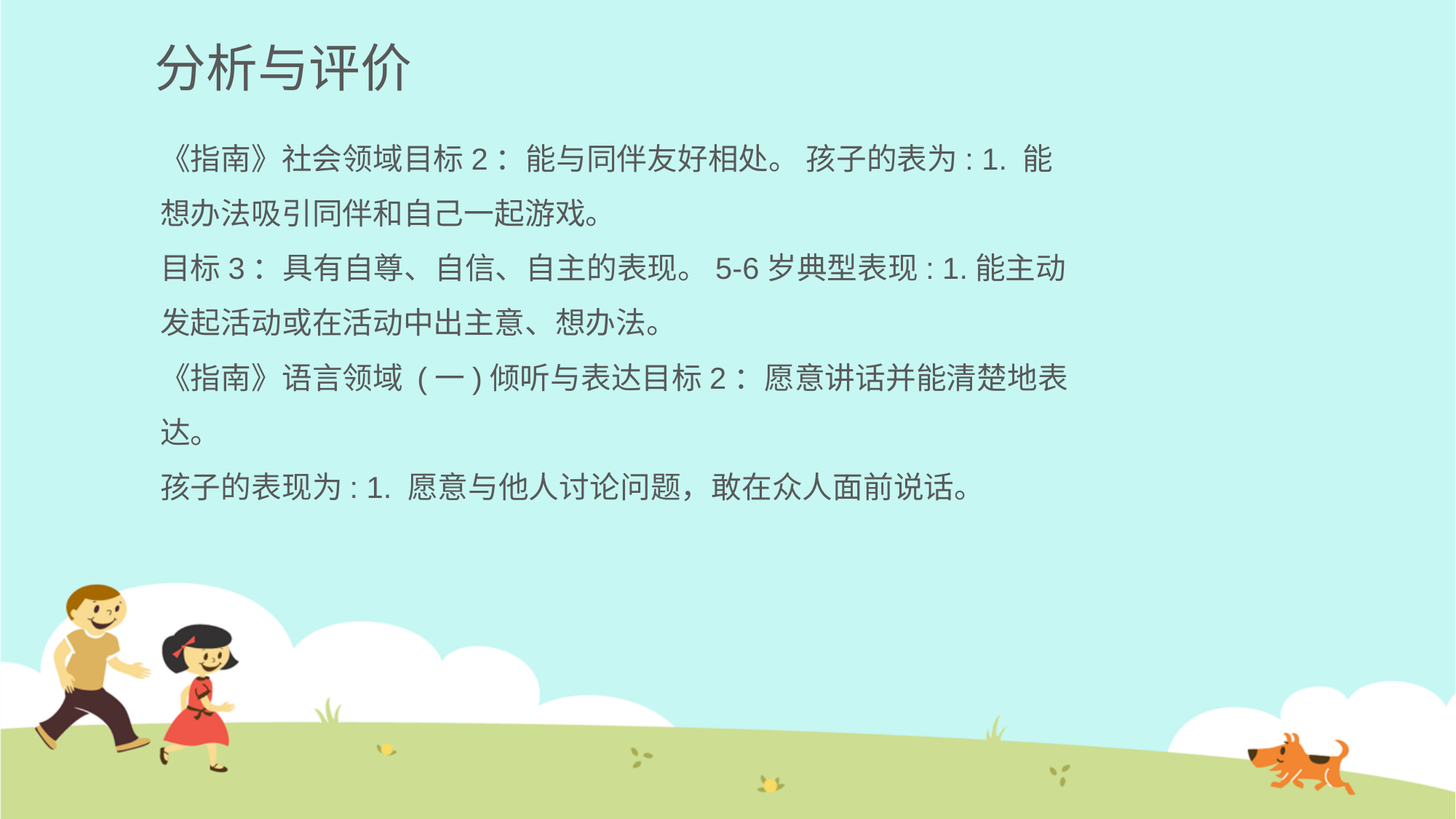

# 分析与评价
《指南》社会领域目标2：能与同伴友好相处。 孩子的表为: 1. 能想办法吸引同伴和自己一起游戏。
目标3：具有自尊、自信、自主的表现。5-6岁典型表现: 1.能主动发起活动或在活动中出主意、想办法。
《指南》语言领域 (一)倾听与表达目标2：愿意讲话并能清楚地表达。
孩子的表现为: 1. 愿意与他人讨论问题，敢在众人面前说话。